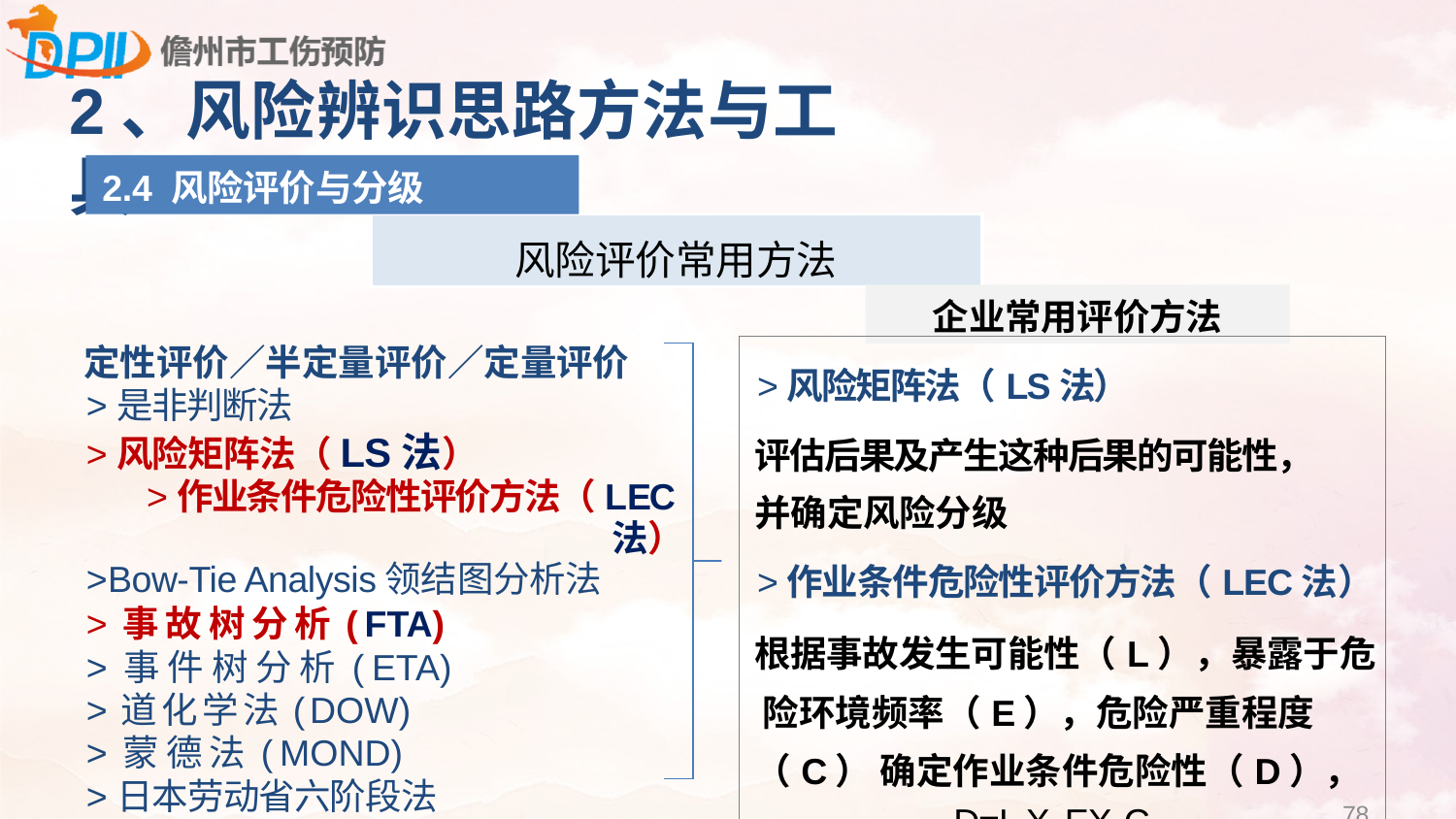

2、风险辨识思路方法与工具

2.4 风险评价与分级
| 风险评价常用方法 |
| --- |

企业常用评价方法
| >风险矩阵法（LS法） 评估后果及产生这种后果的可能性， 并确定风险分级 >作业条件危险性评价方法（LEC法） 根据事故发生可能性（L），暴露于危 险环境频率（E），危险严重程度（C） 确定作业条件危险性（D）， D=L X EX C |
| --- |

定性评价／半定量评价／定量评价
>是非判断法
>风险矩阵法（LS法）
>作业条件危险性评价方法（LEC法）
>Bow-Tie Analysis领结图分析法
>事故树分析(FTA)
>事件树分析(ETA)
>道化学法(DOW)
>蒙德法(MOND)
>日本劳动省六阶段法

78